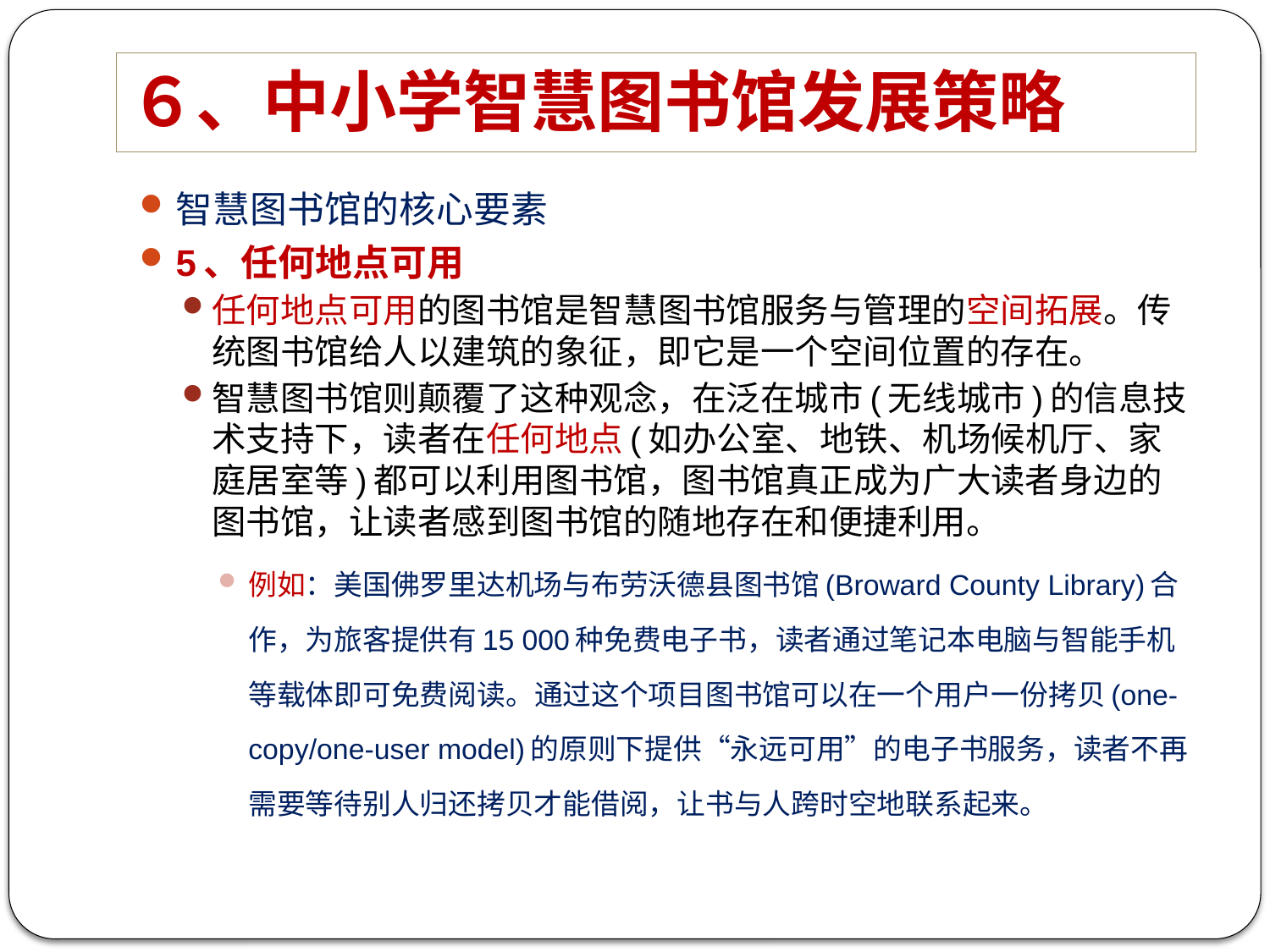

# ６、中小学智慧图书馆发展策略
智慧图书馆的核心要素
5、任何地点可用
任何地点可用的图书馆是智慧图书馆服务与管理的空间拓展。传统图书馆给人以建筑的象征，即它是一个空间位置的存在。
智慧图书馆则颠覆了这种观念，在泛在城市(无线城市)的信息技术支持下，读者在任何地点(如办公室、地铁、机场候机厅、家庭居室等)都可以利用图书馆，图书馆真正成为广大读者身边的图书馆，让读者感到图书馆的随地存在和便捷利用。
例如：美国佛罗里达机场与布劳沃德县图书馆(Broward County Library)合作，为旅客提供有15 000种免费电子书，读者通过笔记本电脑与智能手机等载体即可免费阅读。通过这个项目图书馆可以在一个用户一份拷贝(one-copy/one-user model)的原则下提供“永远可用”的电子书服务，读者不再需要等待别人归还拷贝才能借阅，让书与人跨时空地联系起来。